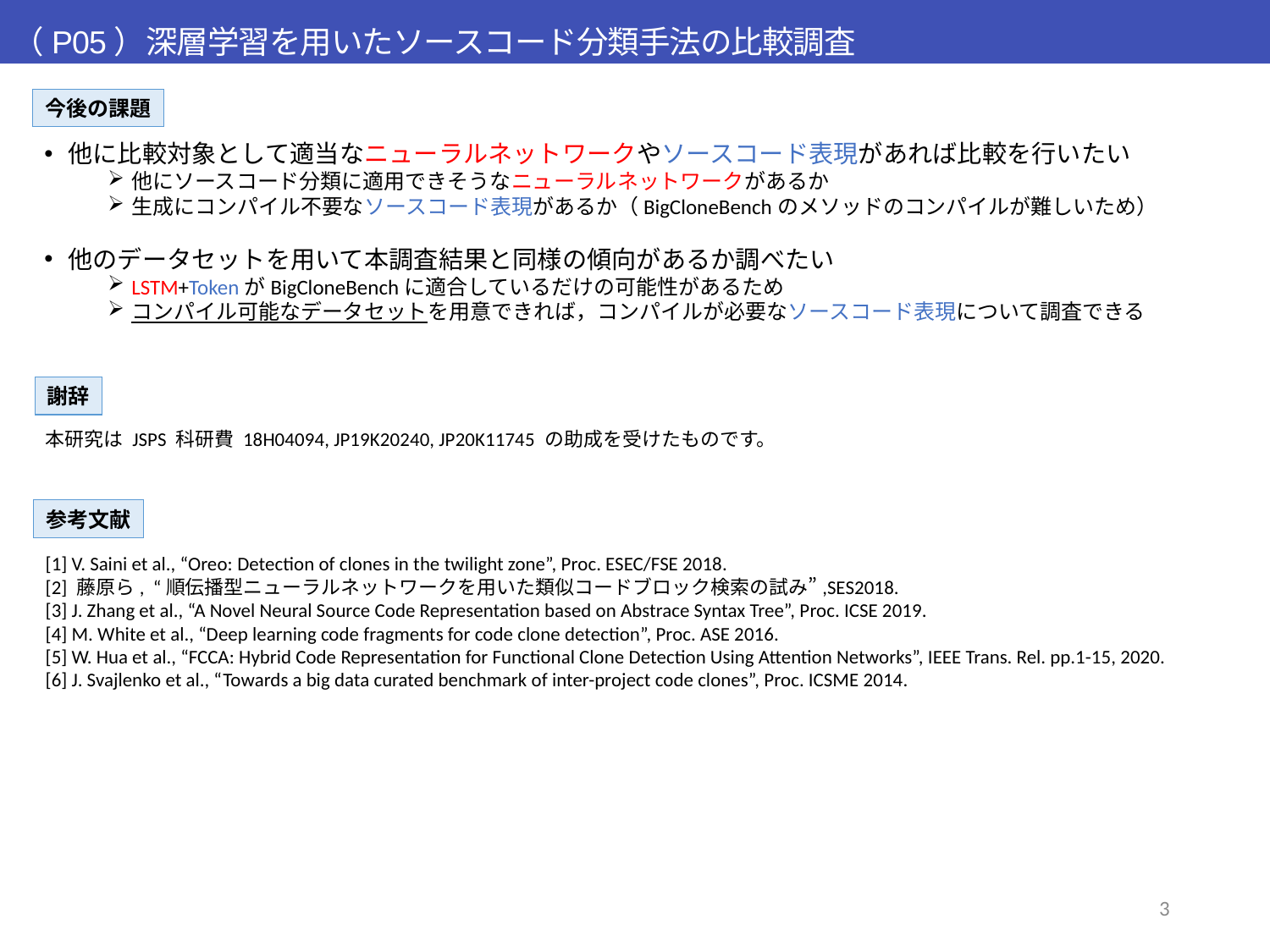

（P05）深層学習を用いたソースコード分類手法の比較調査
今後の課題
他に比較対象として適当なニューラルネットワークやソースコード表現があれば比較を行いたい
他にソースコード分類に適用できそうなニューラルネットワークがあるか
生成にコンパイル不要なソースコード表現があるか（BigCloneBenchのメソッドのコンパイルが難しいため）

他のデータセットを用いて本調査結果と同様の傾向があるか調べたい
LSTM+TokenがBigCloneBenchに適合しているだけの可能性があるため
コンパイル可能なデータセットを用意できれば，コンパイルが必要なソースコード表現について調査できる
謝辞
本研究は JSPS 科研費 18H04094, JP19K20240, JP20K11745 の助成を受けたものです。
参考文献
[1] V. Saini et al., “Oreo: Detection of clones in the twilight zone”, Proc. ESEC/FSE 2018.
[2] 藤原ら,  “順伝播型ニューラルネットワークを用いた類似コードブロック検索の試み”,SES2018.
[3] J. Zhang et al., “A Novel Neural Source Code Representation based on Abstrace Syntax Tree”, Proc. ICSE 2019.
[4] M. White et al., “Deep learning code fragments for code clone detection”, Proc. ASE 2016.
[5] W. Hua et al., “FCCA: Hybrid Code Representation for Functional Clone Detection Using Attention Networks”, IEEE Trans. Rel. pp.1-15, 2020.
[6] J. Svajlenko et al., “Towards a big data curated benchmark of inter-project code clones”, Proc. ICSME 2014.
3